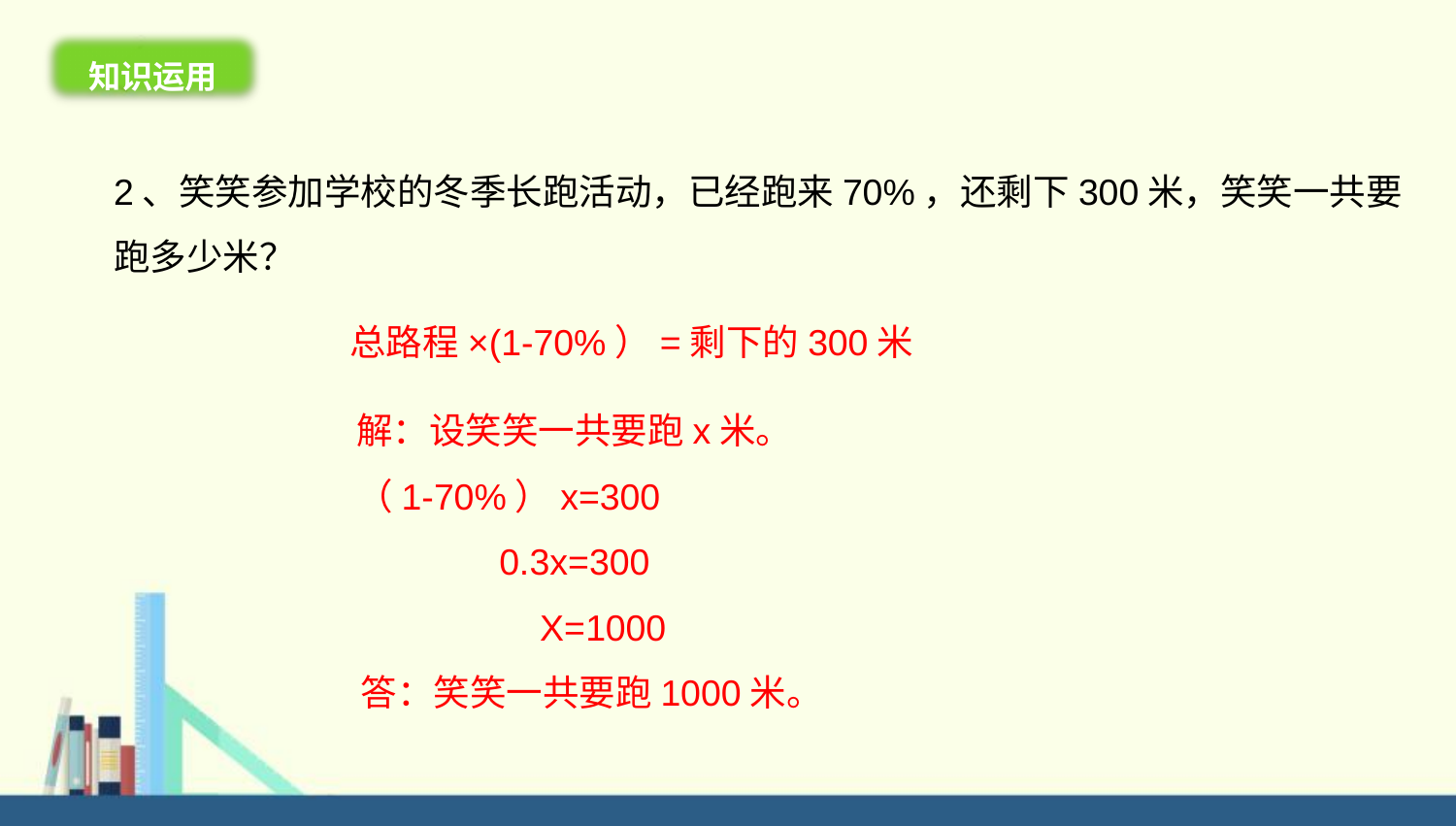

知识运用
2、笑笑参加学校的冬季长跑活动，已经跑来70%，还剩下300米，笑笑一共要跑多少米？
总路程×(1-70%）=剩下的300米
解：设笑笑一共要跑x米。
（1-70%）x=300
              0.3x=300
                  X=1000
答：笑笑一共要跑1000米。